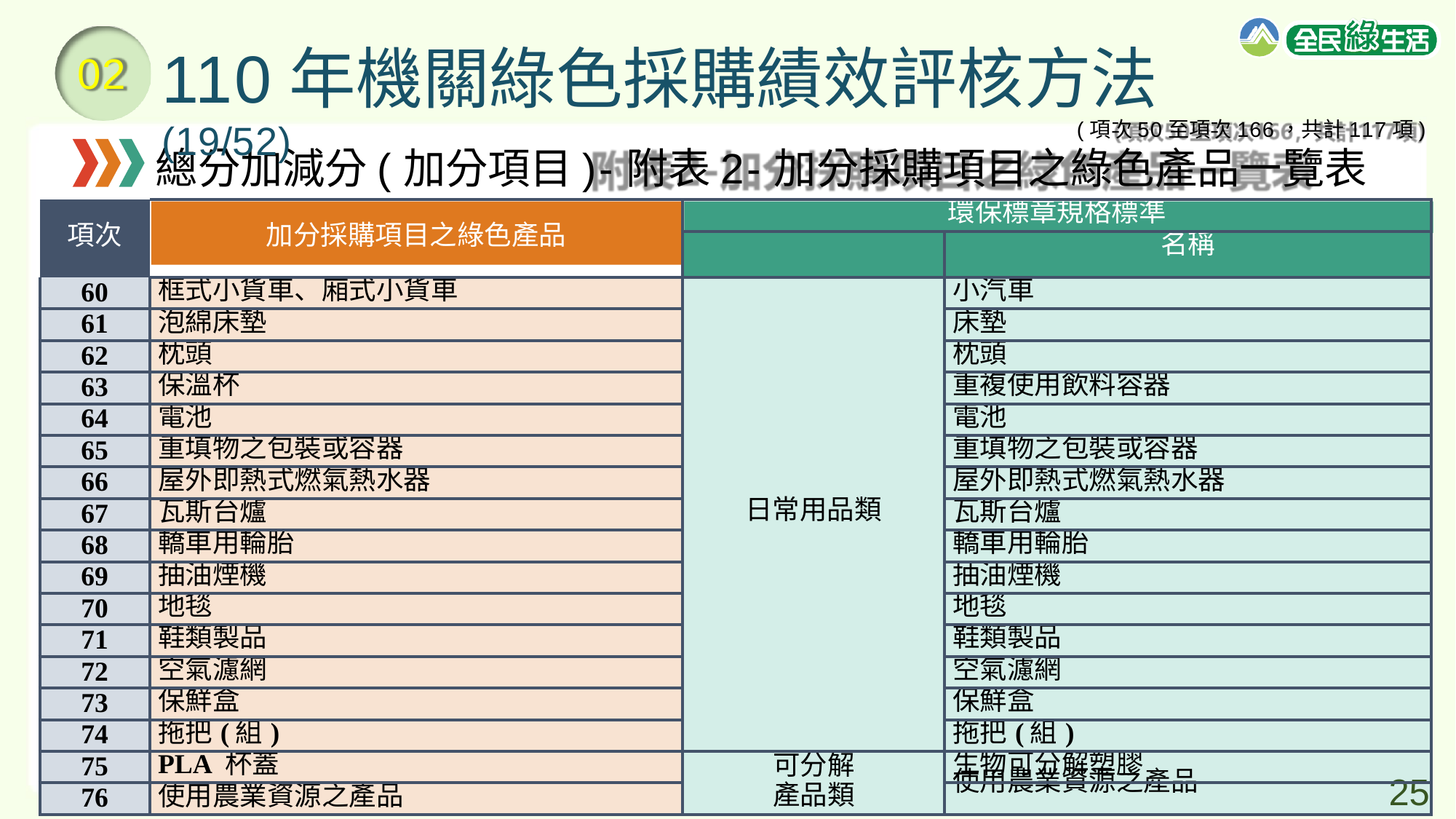

# 110年機關綠色採購績效評核方法(19/52)
02

(項次50至項次166，共計117項)
總分加減分(加分項目)-附表2-加分採購項目之綠色產品一覽表

| 項次 | 加分採購項目之綠色產品 | 環保標章規格標準 產品類別 |  |
| --- | --- | --- | --- |
|  |  |  | 名稱 |
| 60 | 框式小貨車、廂式小貨車 | 日常用品類 | 小汽車 |
| 61 | 泡綿床墊 |  | 床墊 |
| 62 | 枕頭 |  | 枕頭 |
| 63 | 保溫杯 |  | 重複使用飲料容器 |
| 64 | 電池 |  | 電池 |
| 65 | 重填物之包裝或容器 |  | 重填物之包裝或容器 |
| 66 | 屋外即熱式燃氣熱水器 |  | 屋外即熱式燃氣熱水器 |
| 67 | 瓦斯台爐 |  | 瓦斯台爐 |
| 68 | 轎車用輪胎 |  | 轎車用輪胎 |
| 69 | 抽油煙機 |  | 抽油煙機 |
| 70 | 地毯 |  | 地毯 |
| 71 | 鞋類製品 |  | 鞋類製品 |
| 72 | 空氣濾網 |  | 空氣濾網 |
| 73 | 保鮮盒 |  | 保鮮盒 |
| 74 | 拖把(組) |  | 拖把(組) |
| 75 | PLA 杯蓋 | 可分解 產品類 | 生物可分解塑膠 |
| 76 | 使用農業資源之產品 |  | 使用農業資源之產品 25 |